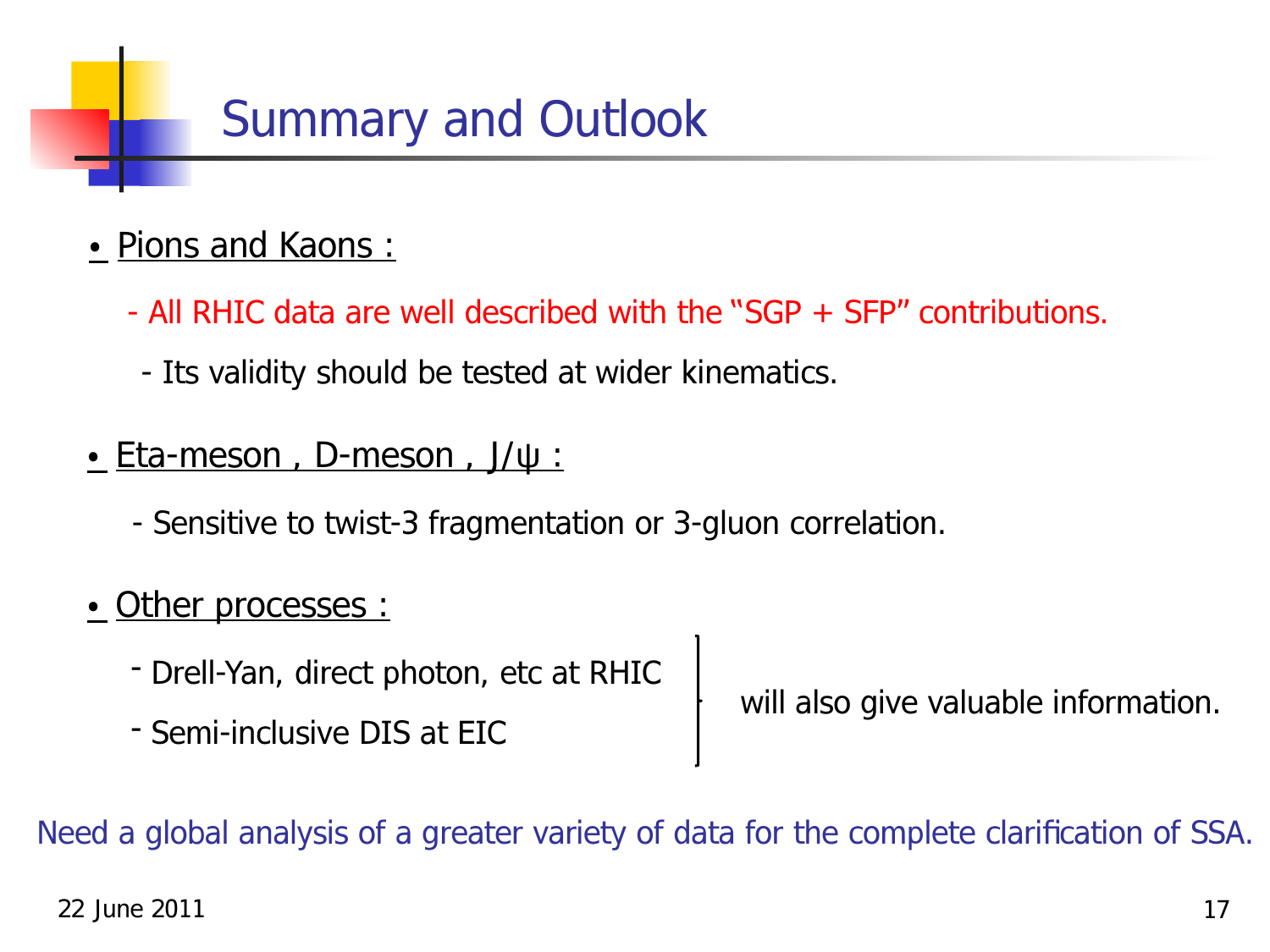

# Summary and Outlook
・ Pions and Kaons :
- All RHIC data are well described with the “SGP + SFP” contributions.
- Its validity should be tested at wider kinematics.
・ Eta-meson , D-meson , J/ψ :
 - Sensitive to twist-3 fragmentation or 3-gluon correlation.
・ Other processes :

 Drell-Yan, direct photon, etc at RHIC

 Semi-inclusive DIS at EIC
will also give valuable information.
Need a global analysis of a greater variety of data for the complete clarification of SSA.
22 June 2011
17